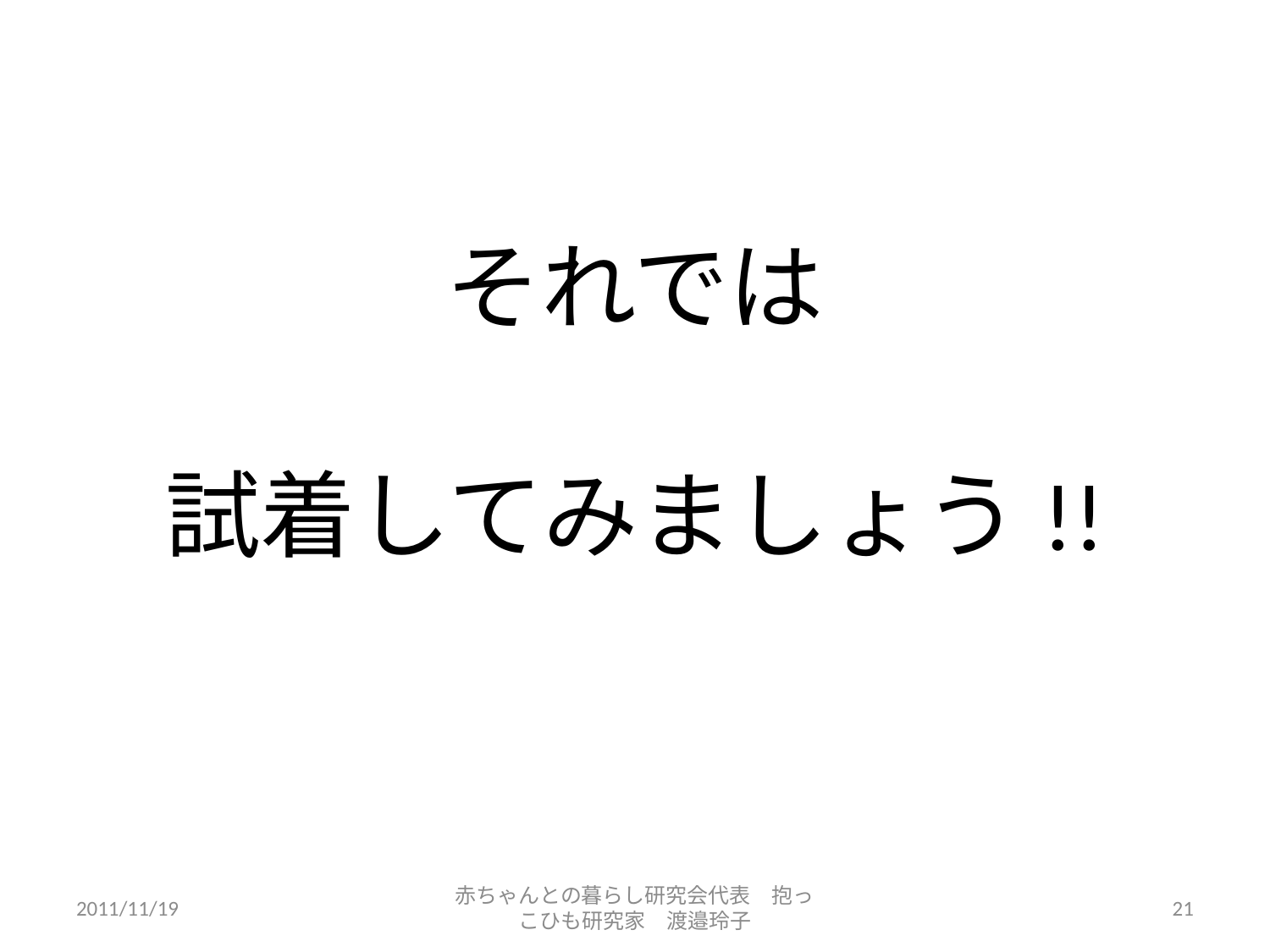

# それでは 試着してみましょう!!
2011/11/19
赤ちゃんとの暮らし研究会代表　抱っこひも研究家　渡邉玲子
21